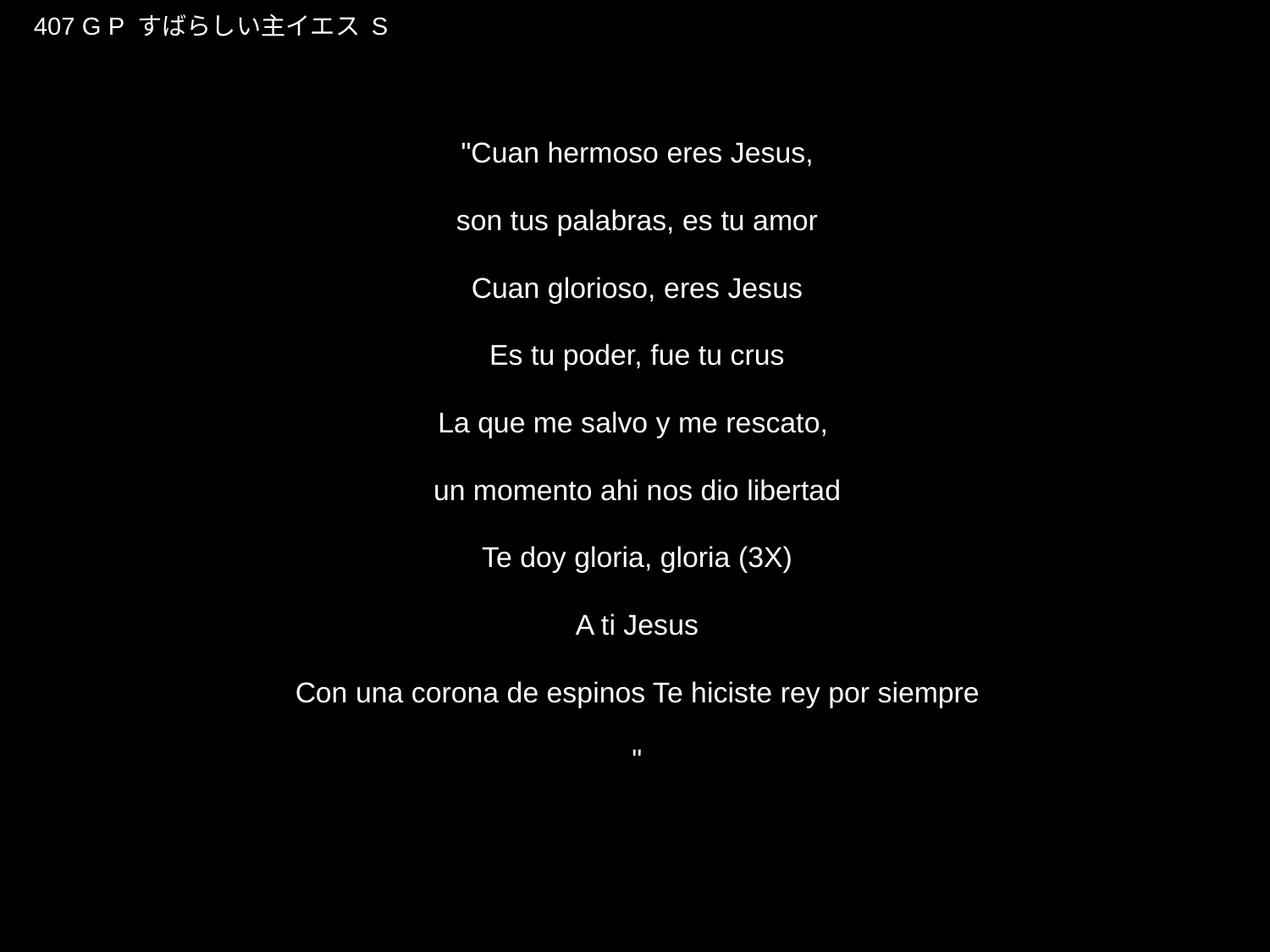

すばらしいしゅいえす
★P
407 G P すばらしい主イエス S
★５
"Cuan hermoso eres Jesus,
son tus palabras, es tu amor
Cuan glorioso, eres Jesus
Es tu poder, fue tu crus
La que me salvo y me rescato,
un momento ahi nos dio libertad
Te doy gloria, gloria (3X)
A ti Jesus
Con una corona de espinos Te hiciste rey por siempre
"